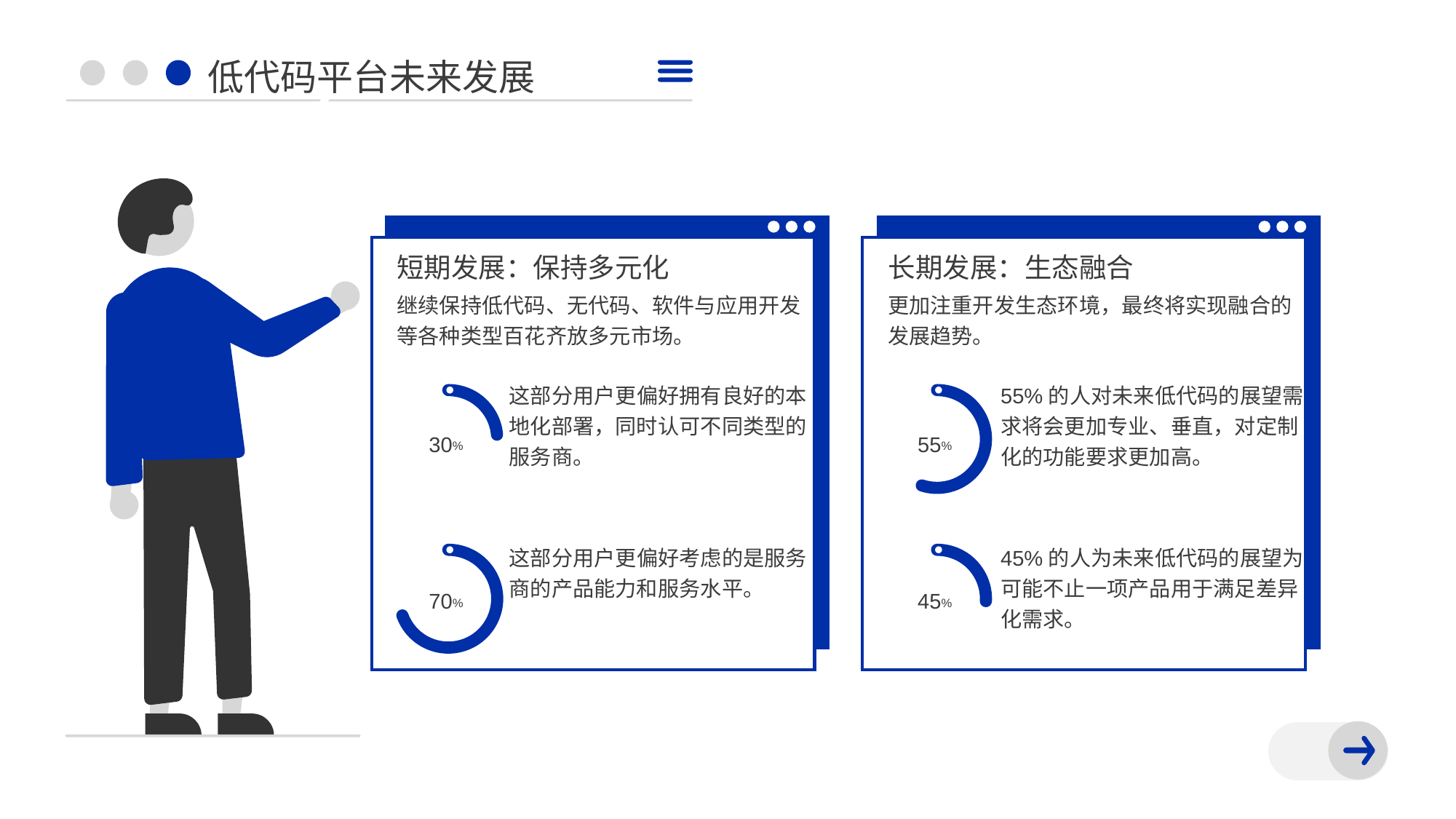

低代码平台未来发展

短期发展：保持多元化
长期发展：生态融合

继续保持低代码、无代码、软件与应用开发
等各种类型百花齐放多元市场。
更加注重开发生态环境，最终将实现融合的
发展趋势。

这部分用户更偏好拥有良好的本
地化部署，同时认可不同类型的
服务商。
55%的人对未来低代码的展望需
求将会更加专业、垂直，对定制
化的功能要求更加高。

30
55
%
%

这部分用户更偏好考虑的是服务
商的产品能力和服务水平。
45%的人为未来低代码的展望为
可能不止一项产品用于满足差异
化需求。

70
45
%
%